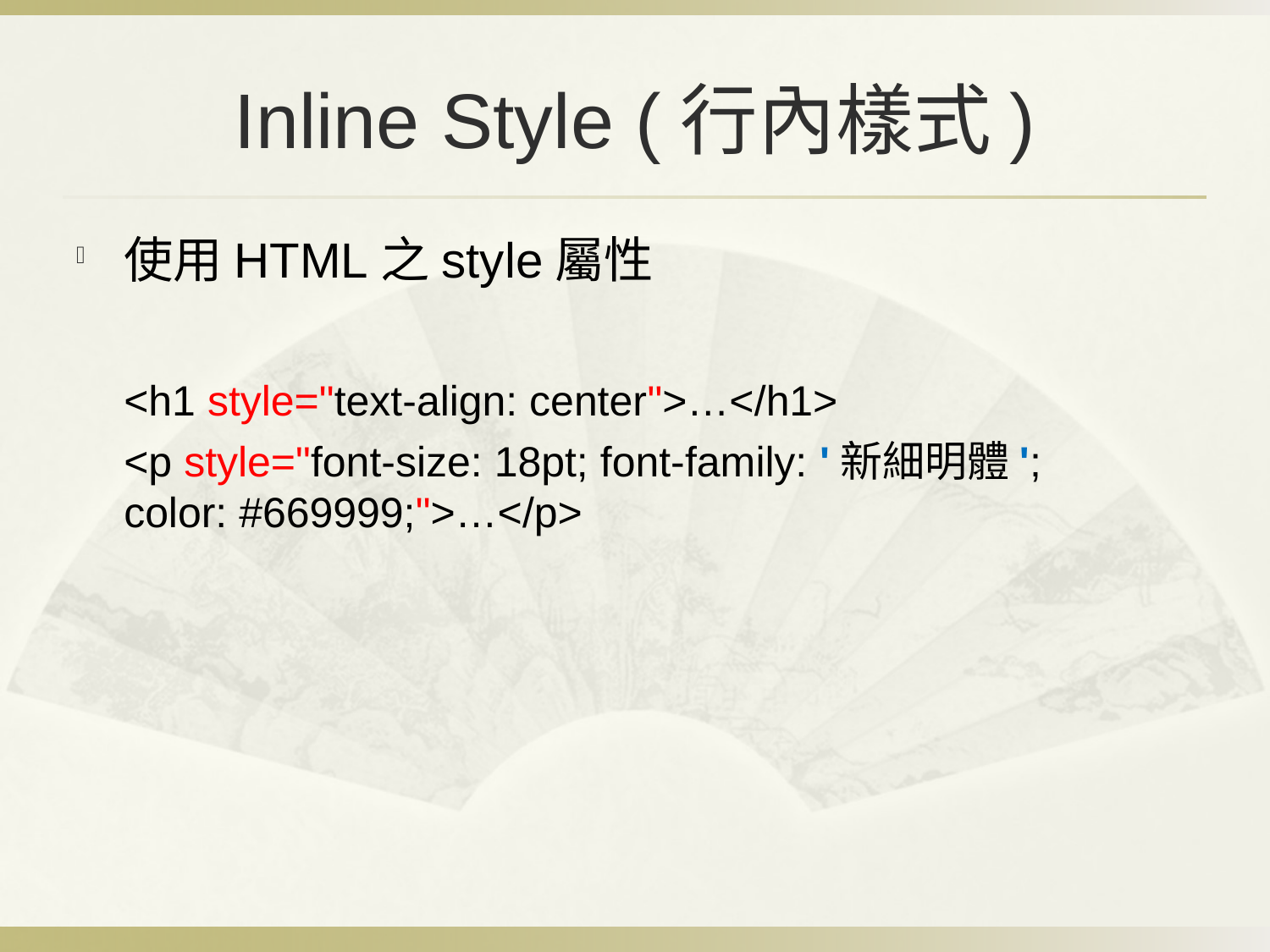

# Inline Style (行內樣式)
使用HTML之style屬性

	<h1 style="text-align: center">…</h1>
	<p style="font-size: 18pt; font-family: '新細明體';
color: #669999;">…</p>